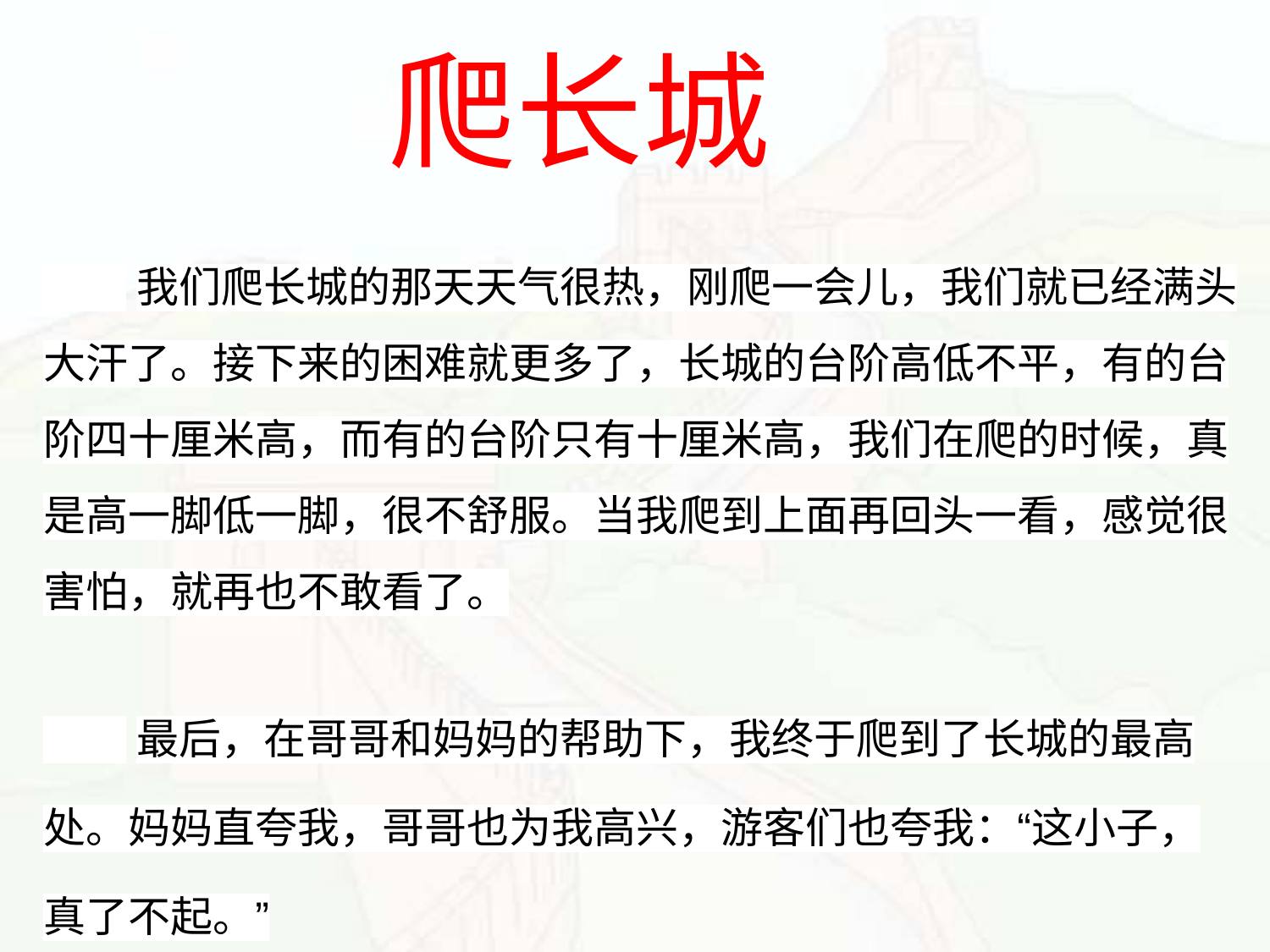

# 爬长城
       我们爬长城的那天天气很热，刚爬一会儿，我们就已经满头大汗了。接下来的困难就更多了，长城的台阶高低不平，有的台阶四十厘米高，而有的台阶只有十厘米高，我们在爬的时候，真是高一脚低一脚，很不舒服。当我爬到上面再回头一看，感觉很害怕，就再也不敢看了。

       最后，在哥哥和妈妈的帮助下，我终于爬到了长城的最高处。妈妈直夸我，哥哥也为我高兴，游客们也夸我：“这小子，真了不起。”